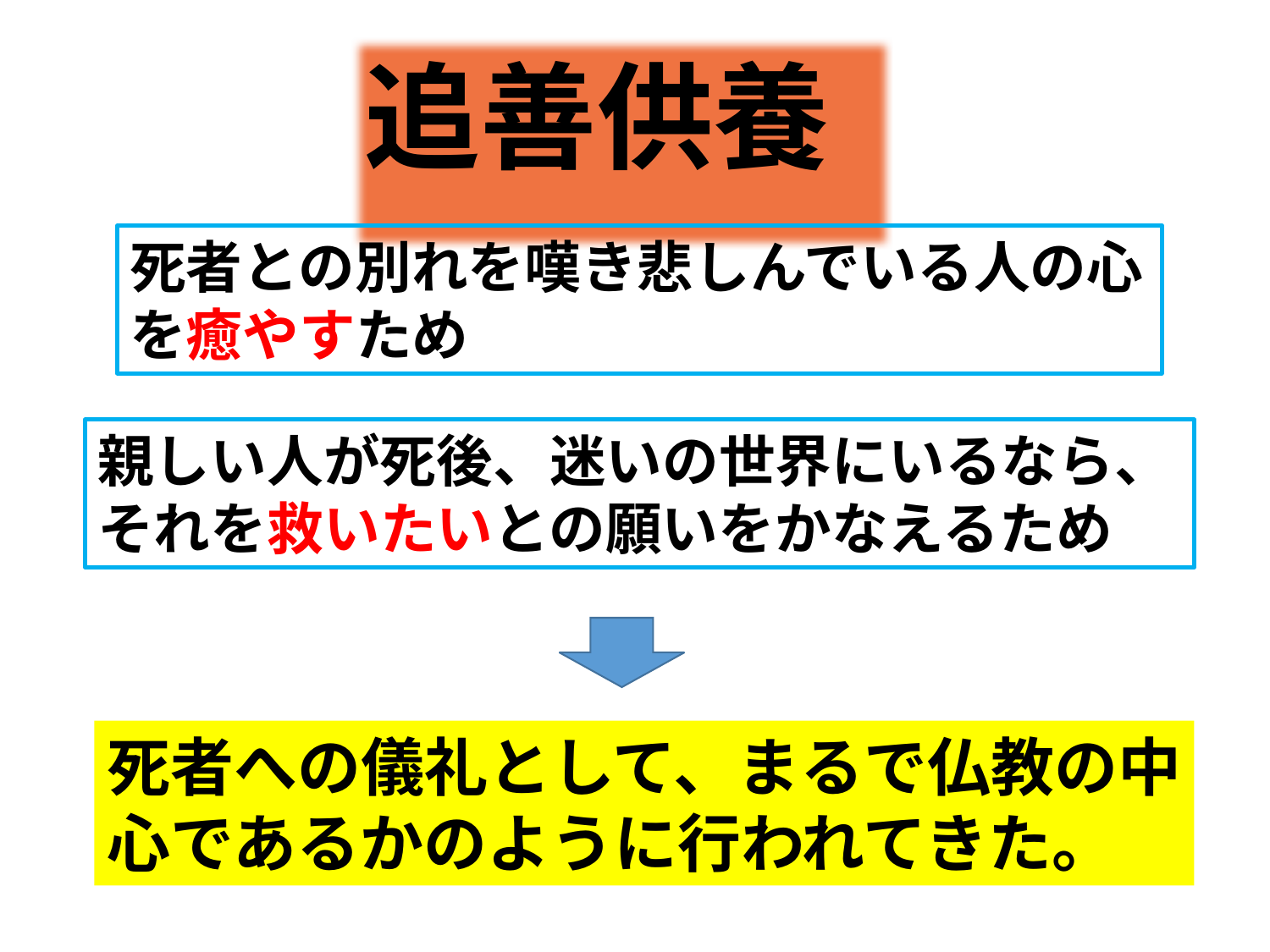

追善供養
死者との別れを嘆き悲しんでいる人の心を癒やすため
親しい人が死後、迷いの世界にいるなら、それを救いたいとの願いをかなえるため

死者への儀礼として、まるで仏教の中心であるかのように行われてきた。